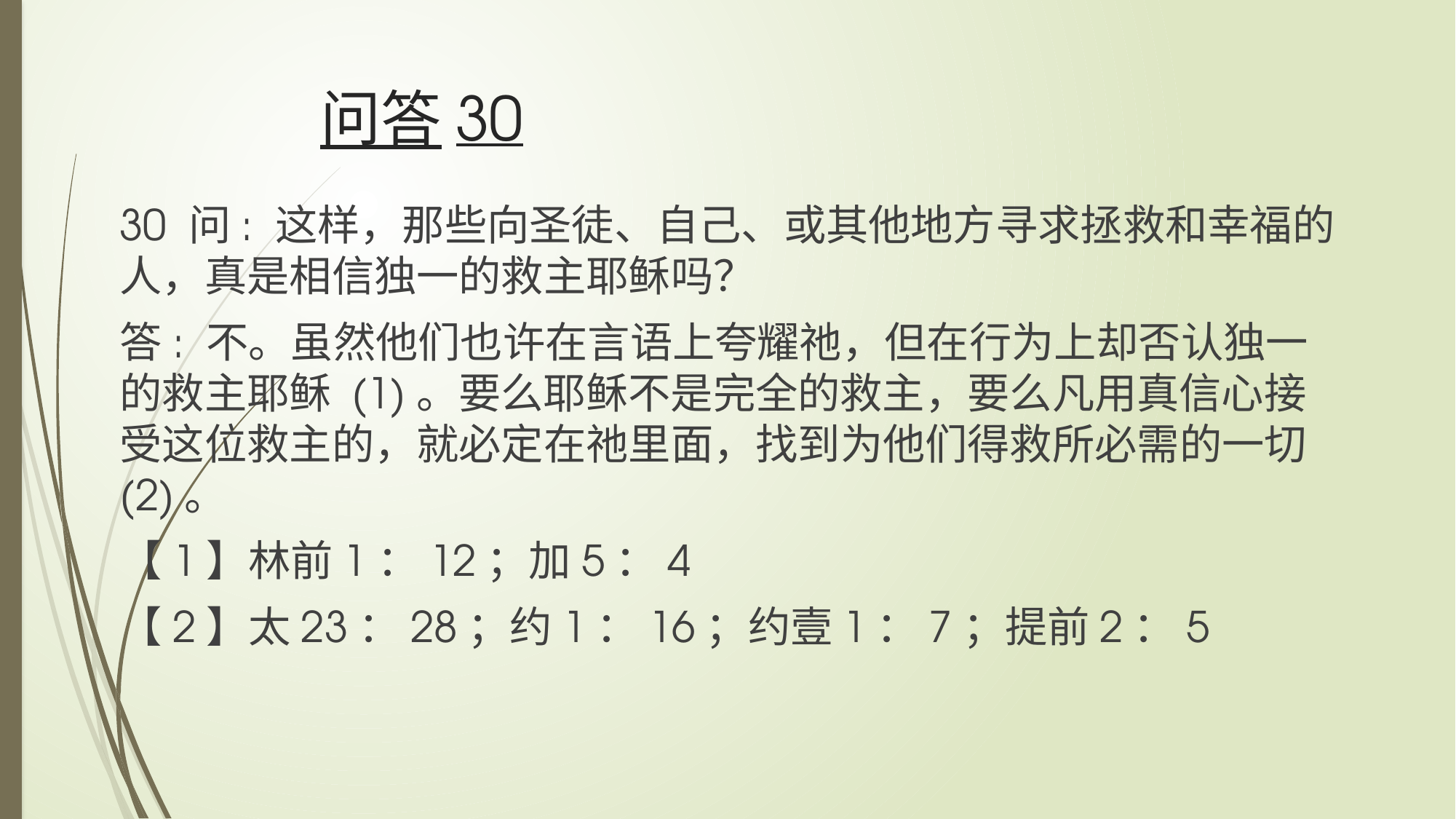

# 问答30
30 问: 这样，那些向圣徒、自己、或其他地方寻求拯救和幸福的人，真是相信独一的救主耶稣吗？
答: 不。虽然他们也许在言语上夸耀祂，但在行为上却否认独一的救主耶稣 (1)。要么耶稣不是完全的救主，要么凡用真信心接受这位救主的，就必定在祂里面，找到为他们得救所必需的一切 (2)。
【1】林前1：12；加5：4
【2】太23：28；约1：16；约壹1：7；提前2：5